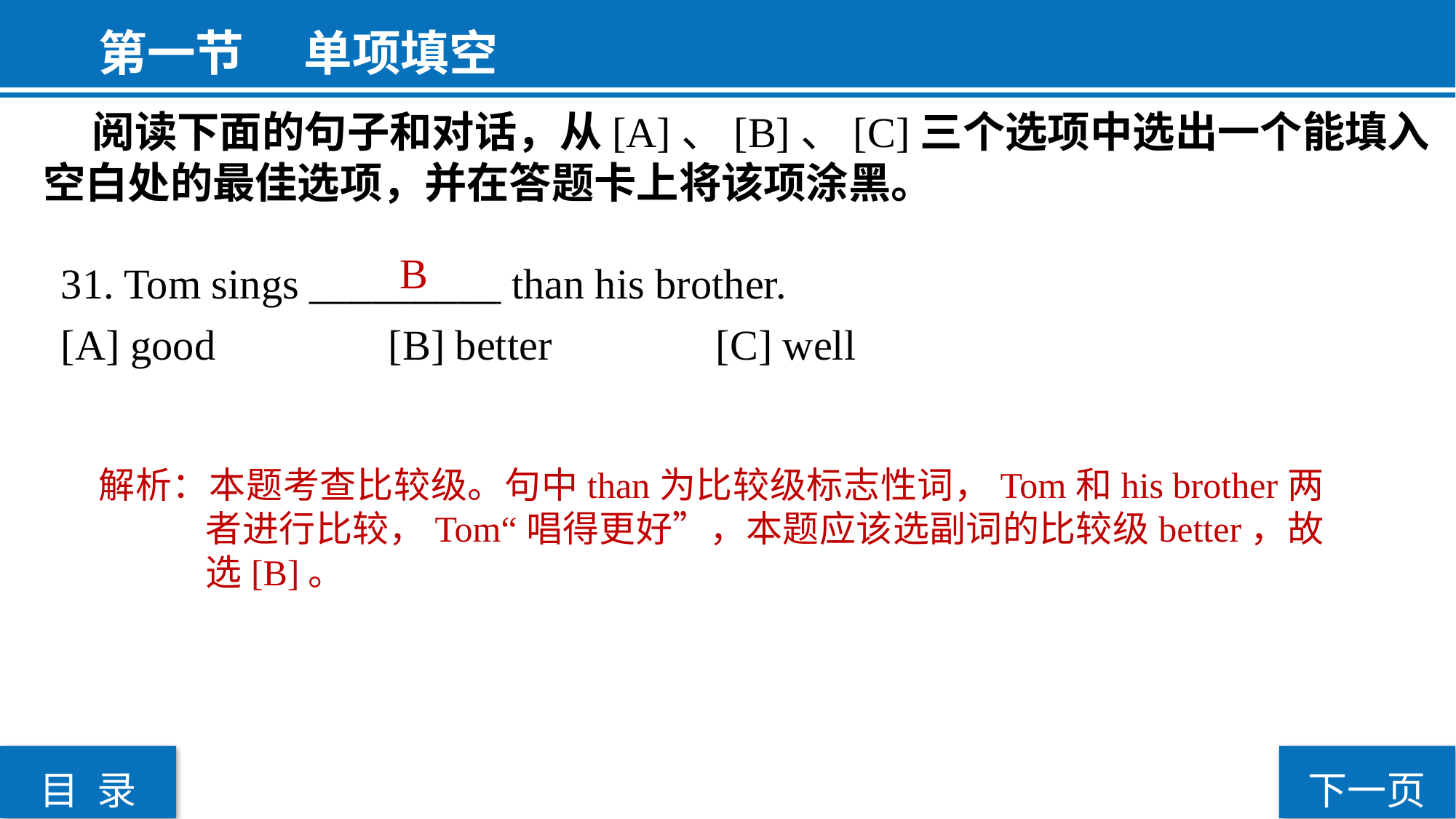

第一节  单项填空
    阅读下面的句子和对话，从[A]、[B]、[C]三个选项中选出一个能填入空白处的最佳选项，并在答题卡上将该项涂黑。
 B
31. Tom sings _________ than his brother.
[A] good 		[B] better 		[C] well
解析：本题考查比较级。句中than为比较级标志性词，Tom和his brother两者进行比较，Tom“唱得更好”，本题应该选副词的比较级better，故选[B]。